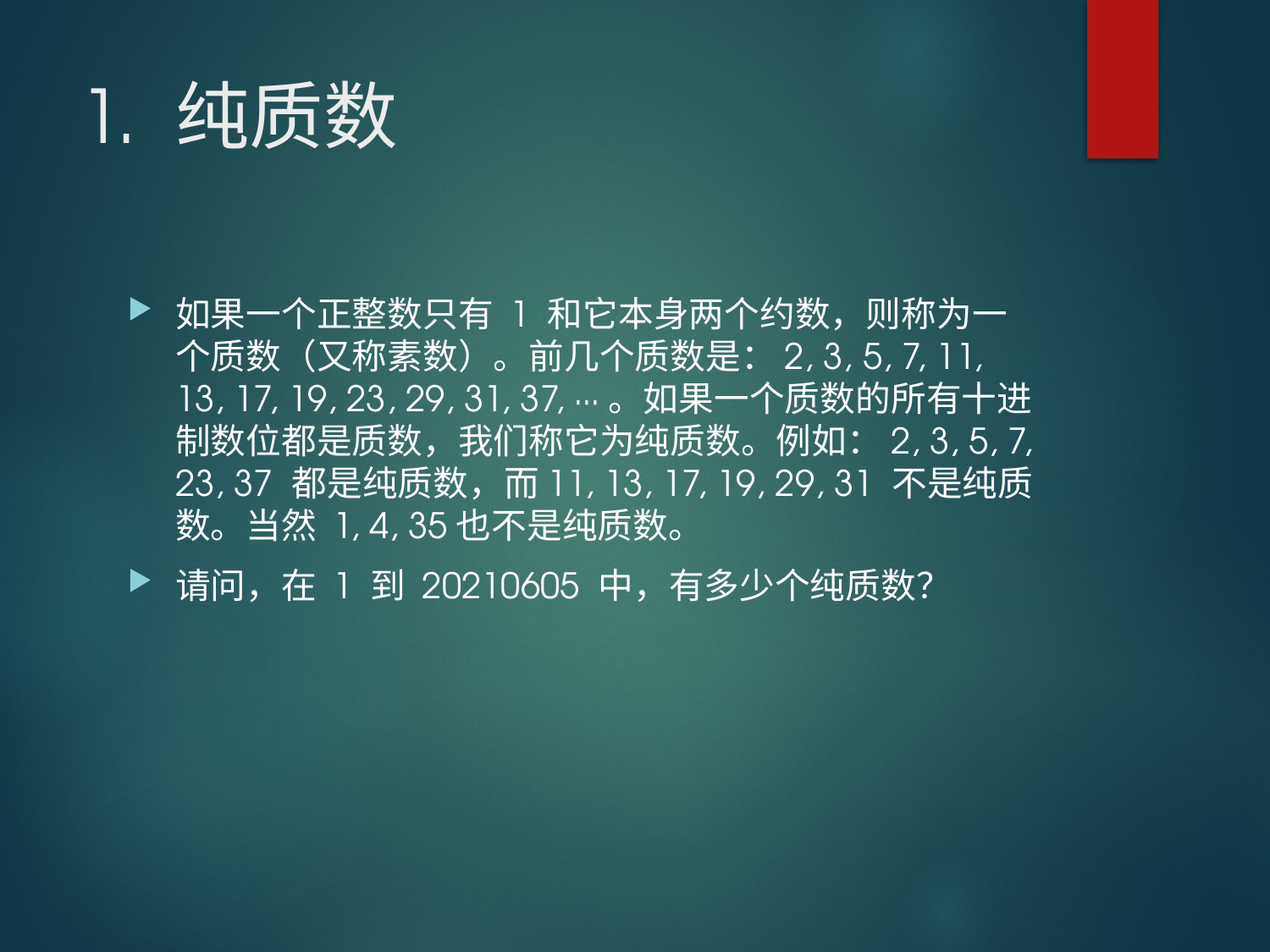

# 1. 纯质数
如果一个正整数只有 1 和它本身两个约数，则称为一个质数（又称素数）。前几个质数是：2, 3, 5, 7, 11, 13, 17, 19, 23, 29, 31, 37, ···。如果一个质数的所有十进制数位都是质数，我们称它为纯质数。例如：2, 3, 5, 7, 23, 37 都是纯质数，而11, 13, 17, 19, 29, 31 不是纯质数。当然 1, 4, 35也不是纯质数。
请问，在 1 到 20210605 中，有多少个纯质数？